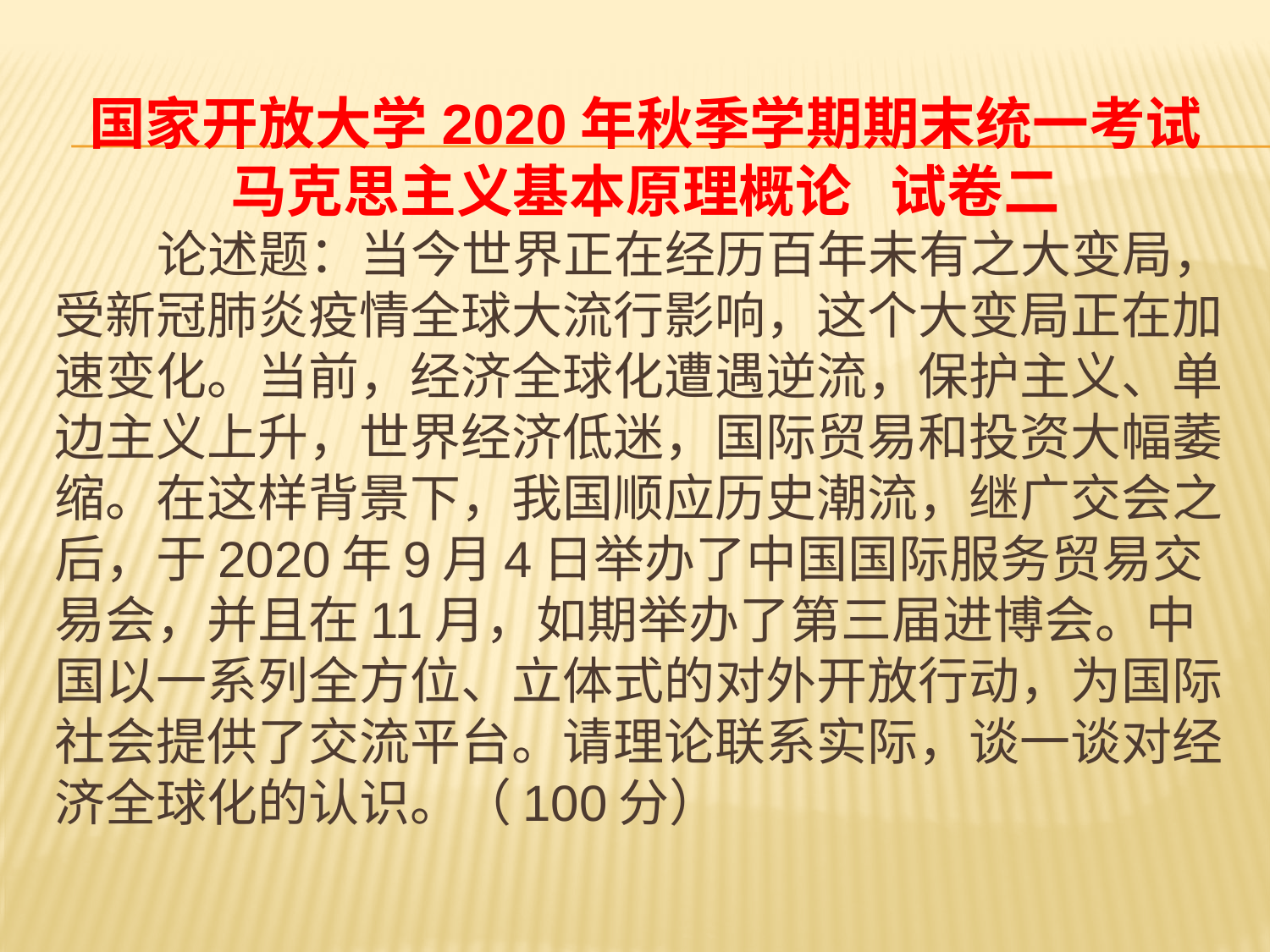

# 国家开放大学2020年秋季学期期末统一考试 马克思主义基本原理概论   试卷二
        论述题：当今世界正在经历百年未有之大变局，受新冠肺炎疫情全球大流行影响，这个大变局正在加速变化。当前，经济全球化遭遇逆流，保护主义、单边主义上升，世界经济低迷，国际贸易和投资大幅萎缩。在这样背景下，我国顺应历史潮流，继广交会之后，于2020年9月4日举办了中国国际服务贸易交易会，并且在11月，如期举办了第三届进博会。中国以一系列全方位、立体式的对外开放行动，为国际社会提供了交流平台。请理论联系实际，谈一谈对经济全球化的认识。（100分）